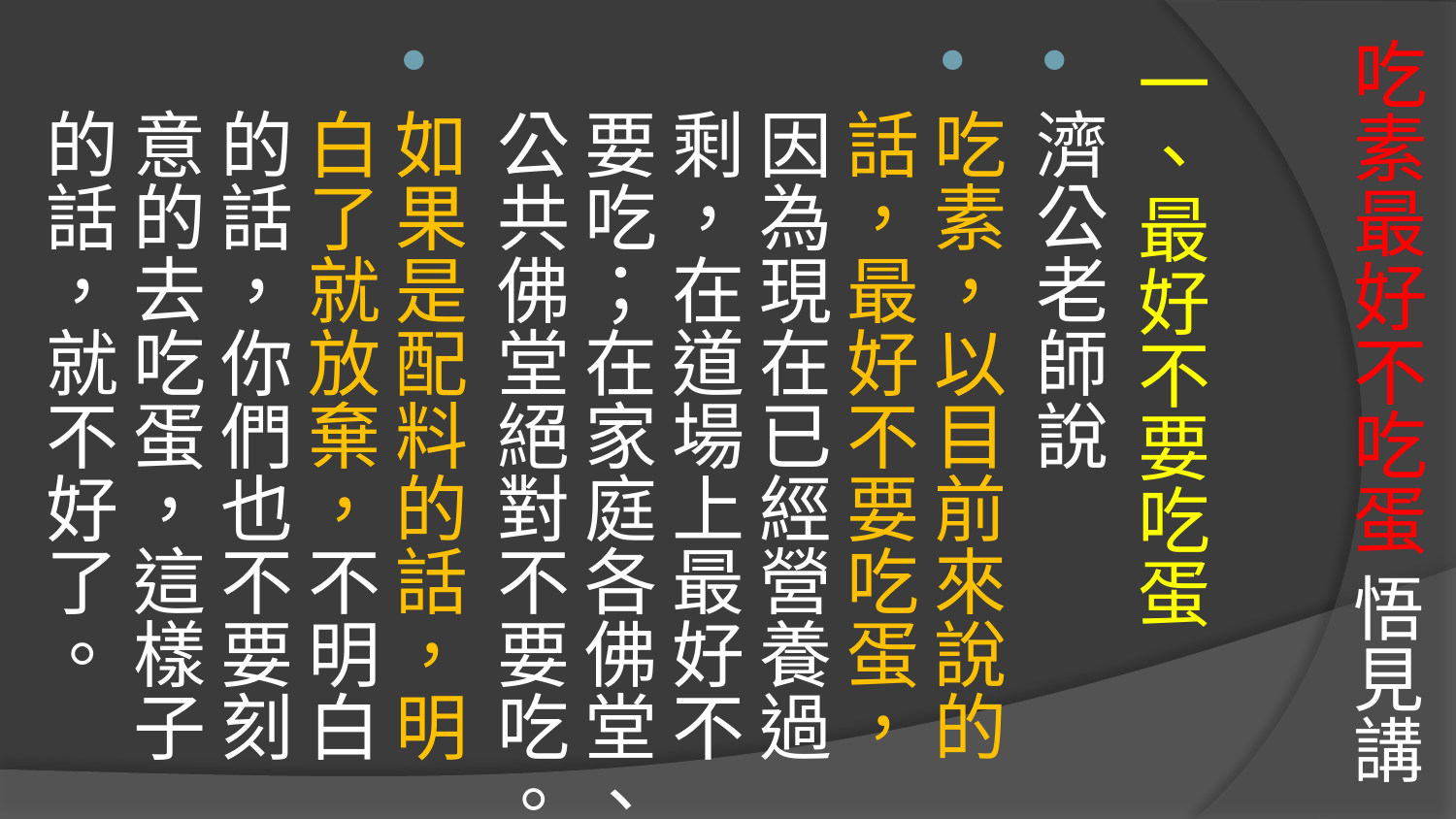

一、最好不要吃蛋
濟公老師說
吃素，以目前來說的話，最好不要吃蛋，因為現在已經營養過剩，在道場上最好不要吃；在家庭各佛堂、公共佛堂絕對不要吃。
如果是配料的話，明白了就放棄，不明白的話，你們也不要刻意的去吃蛋，這樣子的話，就不好了。
# 吃素最好不吃蛋 悟見講